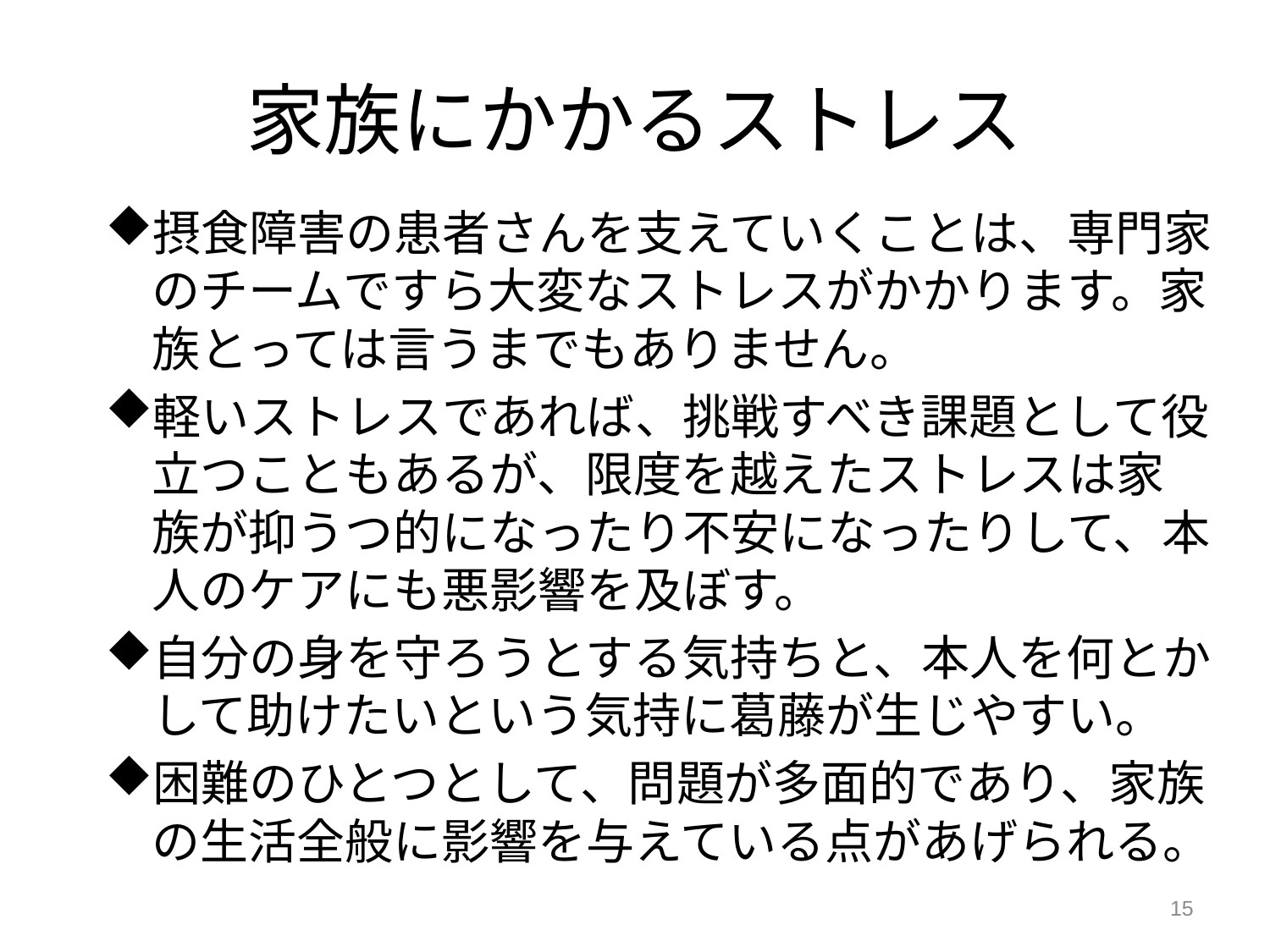

# 家族にかかるストレス
摂食障害の患者さんを支えていくことは、専門家のチームですら大変なストレスがかかります。家族とっては言うまでもありません。
軽いストレスであれば、挑戦すべき課題として役立つこともあるが、限度を越えたストレスは家族が抑うつ的になったり不安になったりして、本人のケアにも悪影響を及ぼす。
自分の身を守ろうとする気持ちと、本人を何とかして助けたいという気持に葛藤が生じやすい。
困難のひとつとして、問題が多面的であり、家族の生活全般に影響を与えている点があげられる。

15